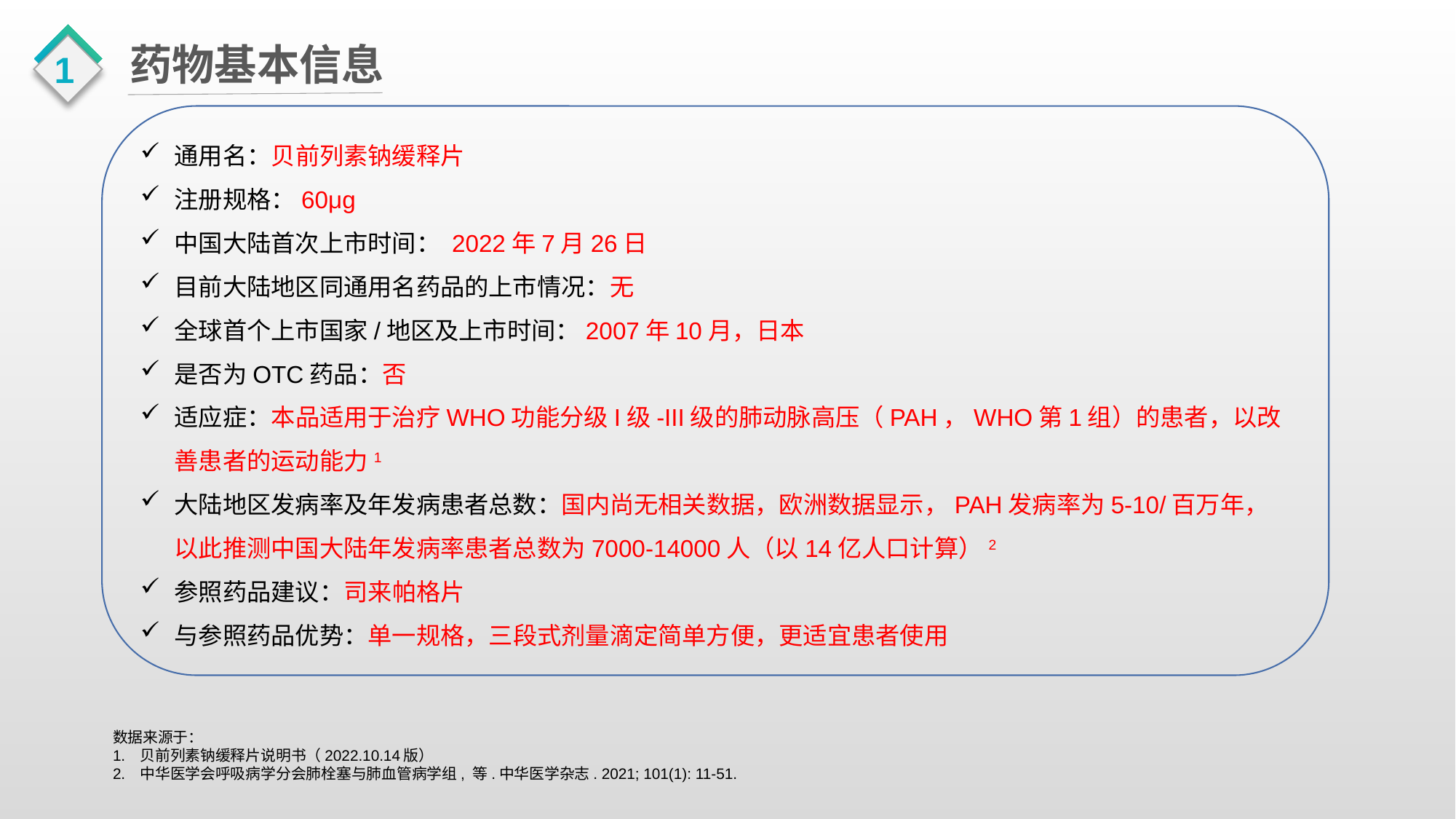

1
药物基本信息

通用名：贝前列素钠缓释片
注册规格：60μg
中国大陆首次上市时间： 2022年7月26日
目前大陆地区同通用名药品的上市情况：无
全球首个上市国家/地区及上市时间：2007年10月，日本
是否为OTC药品：否
适应症：本品适用于治疗WHO功能分级I级-III级的肺动脉高压（PAH，WHO第1组）的患者，以改善患者的运动能力1
大陆地区发病率及年发病患者总数：国内尚无相关数据，欧洲数据显示，PAH发病率为5-10/百万年，以此推测中国大陆年发病率患者总数为7000-14000人（以14亿人口计算）2
参照药品建议：司来帕格片
与参照药品优势：单一规格，三段式剂量滴定简单方便，更适宜患者使用

数据来源于：
贝前列素钠缓释片说明书（2022.10.14版）
中华医学会呼吸病学分会肺栓塞与肺血管病学组, 等.中华医学杂志. 2021; 101(1): 11-51.